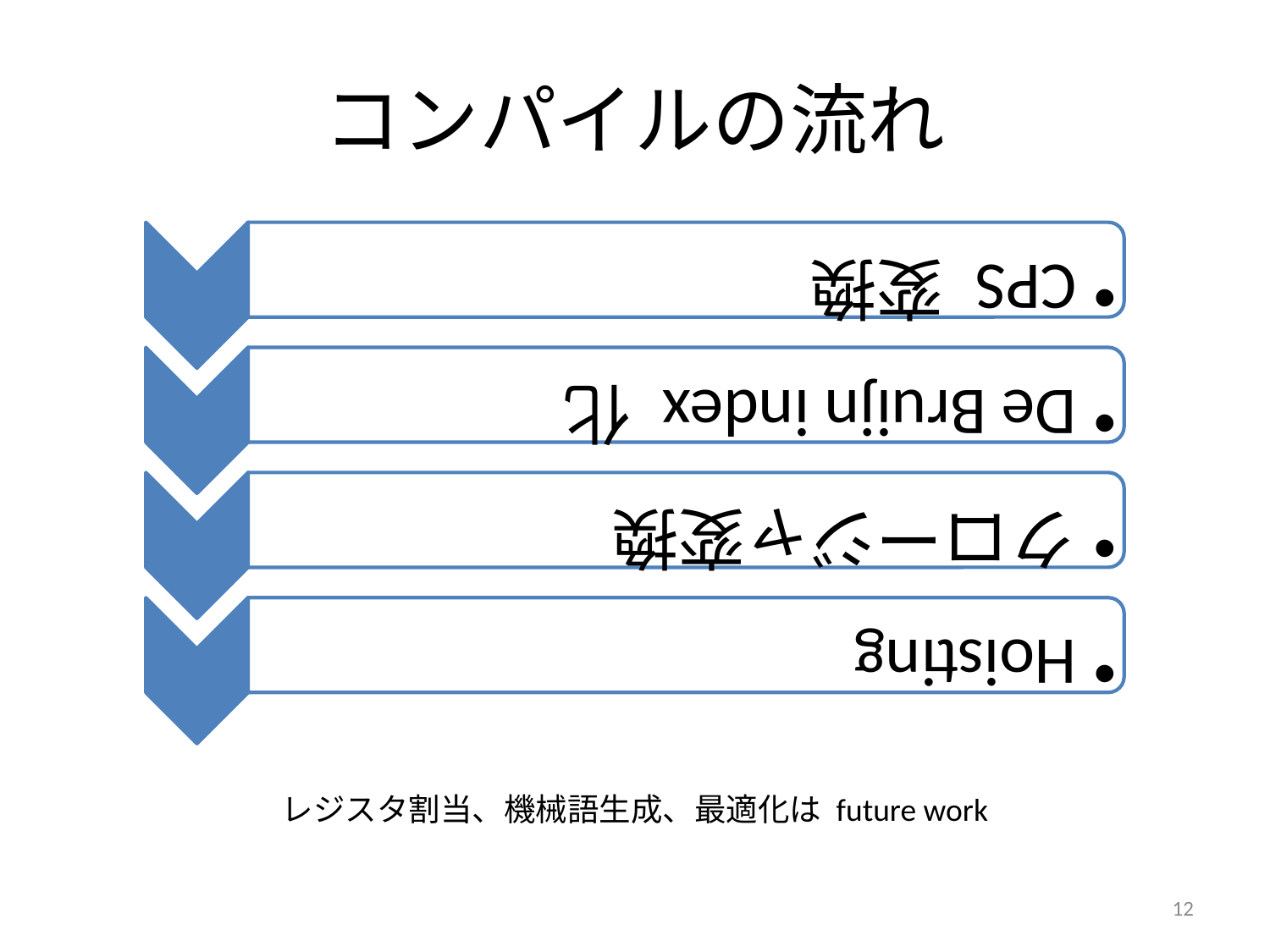

# コンパイルの流れ

CPS 変換

De Bruijn index 化

クロージャ変換

Hoisting
レジスタ割当、機械語生成、最適化は future work
12